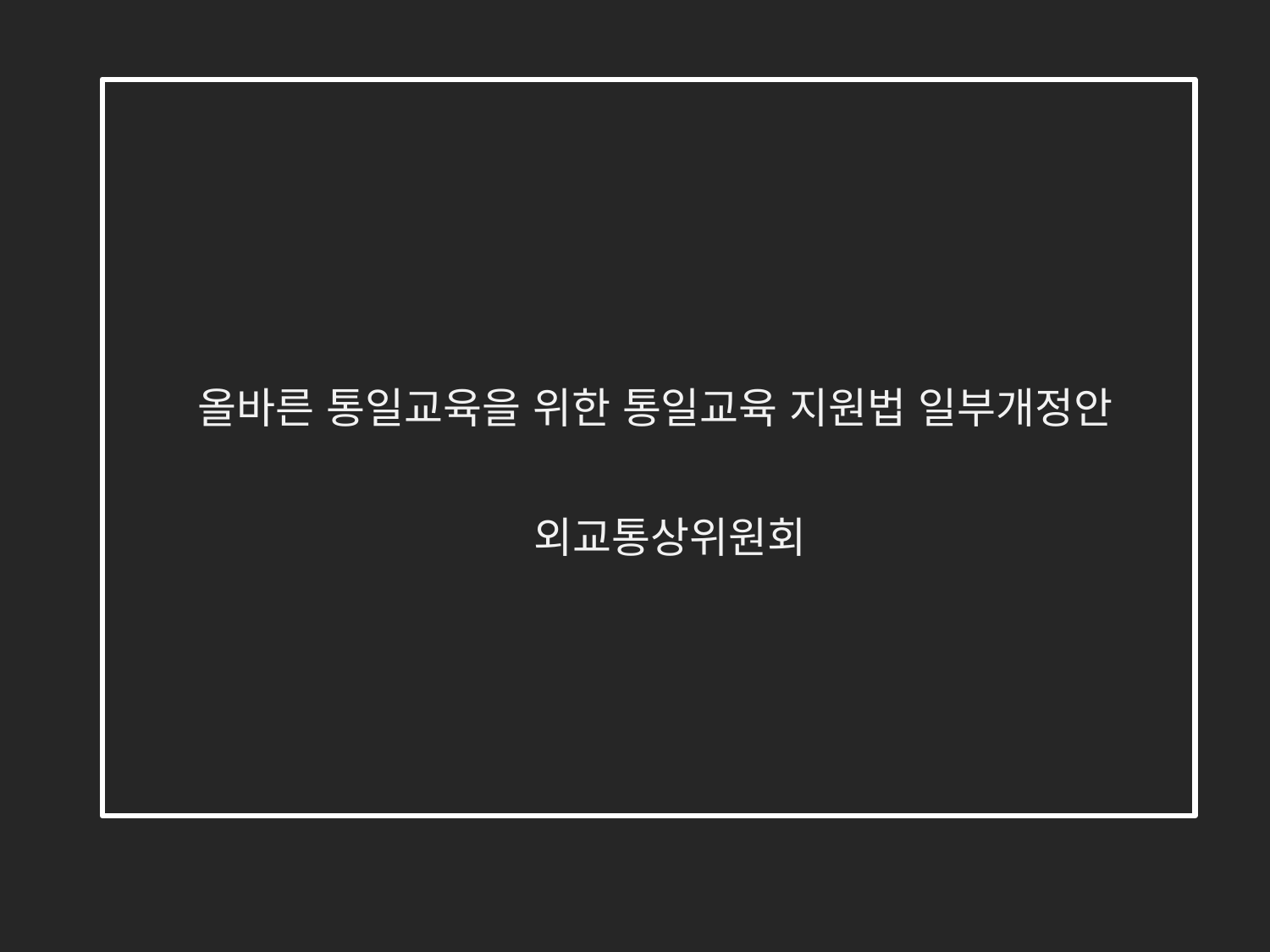

올바른 통일교육을 위한 통일교육 지원법 일부개정안
외교통상위원회